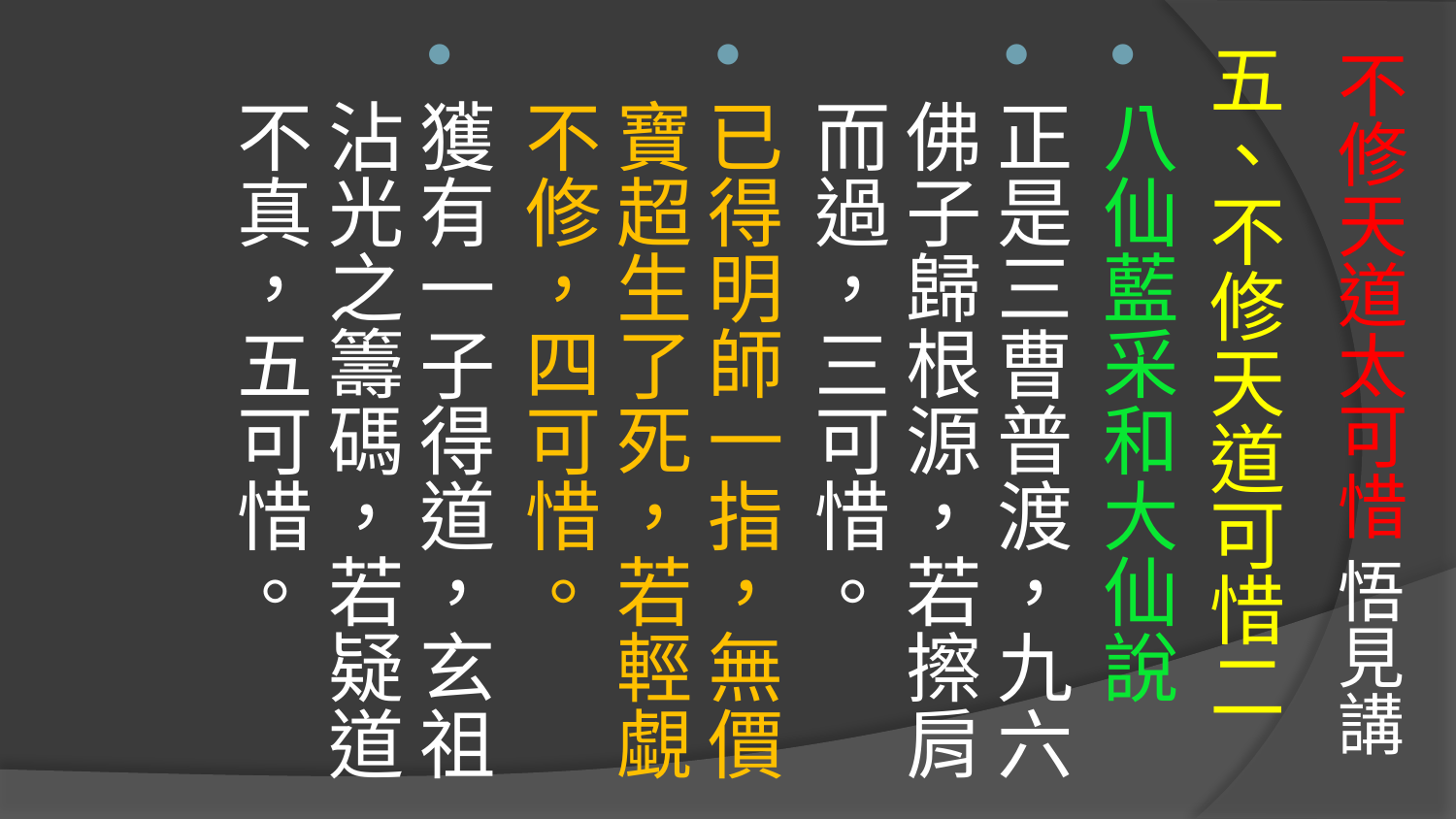

# 不修天道太可惜 悟見講
五、不修天道可惜二
八仙藍采和大仙說
正是三曹普渡，九六佛子歸根源，若擦肩而過，三可惜。
已得明師一指，無價寶超生了死，若輕覷不修，四可惜。
獲有一子得道，玄祖沾光之籌碼，若疑道不真，五可惜。